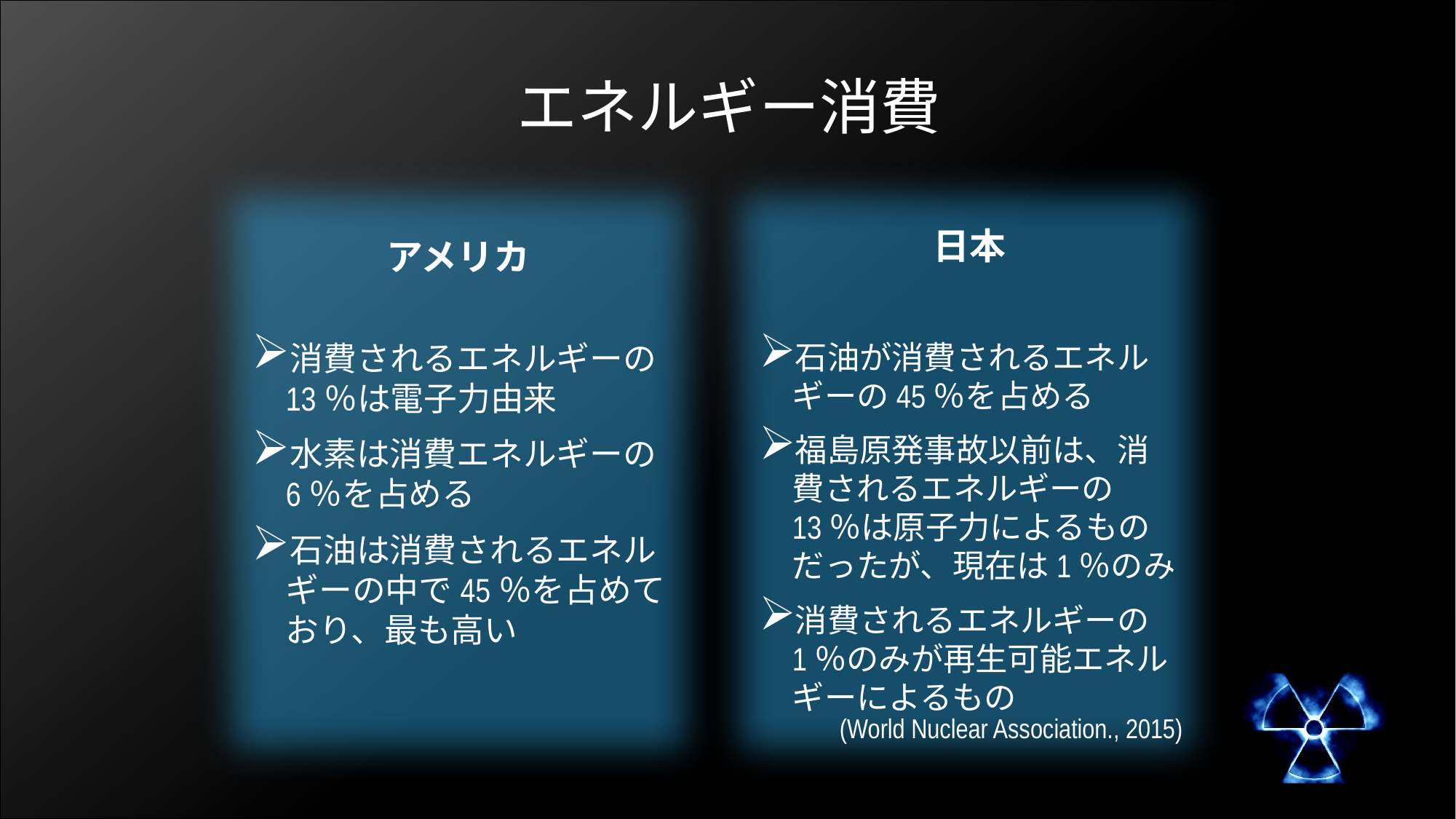

# エネルギー消費

日本
アメリカ
消費されるエネルギーの13％は電子力由来
水素は消費エネルギーの6％を占める
石油は消費されるエネルギーの中で45％を占めており、最も高い
石油が消費されるエネルギーの45％を占める
福島原発事故以前は、消費されるエネルギーの13％は原子力によるものだったが、現在は1％のみ
消費されるエネルギーの1％のみが再生可能エネルギーによるもの
(World Nuclear Association., 2015)